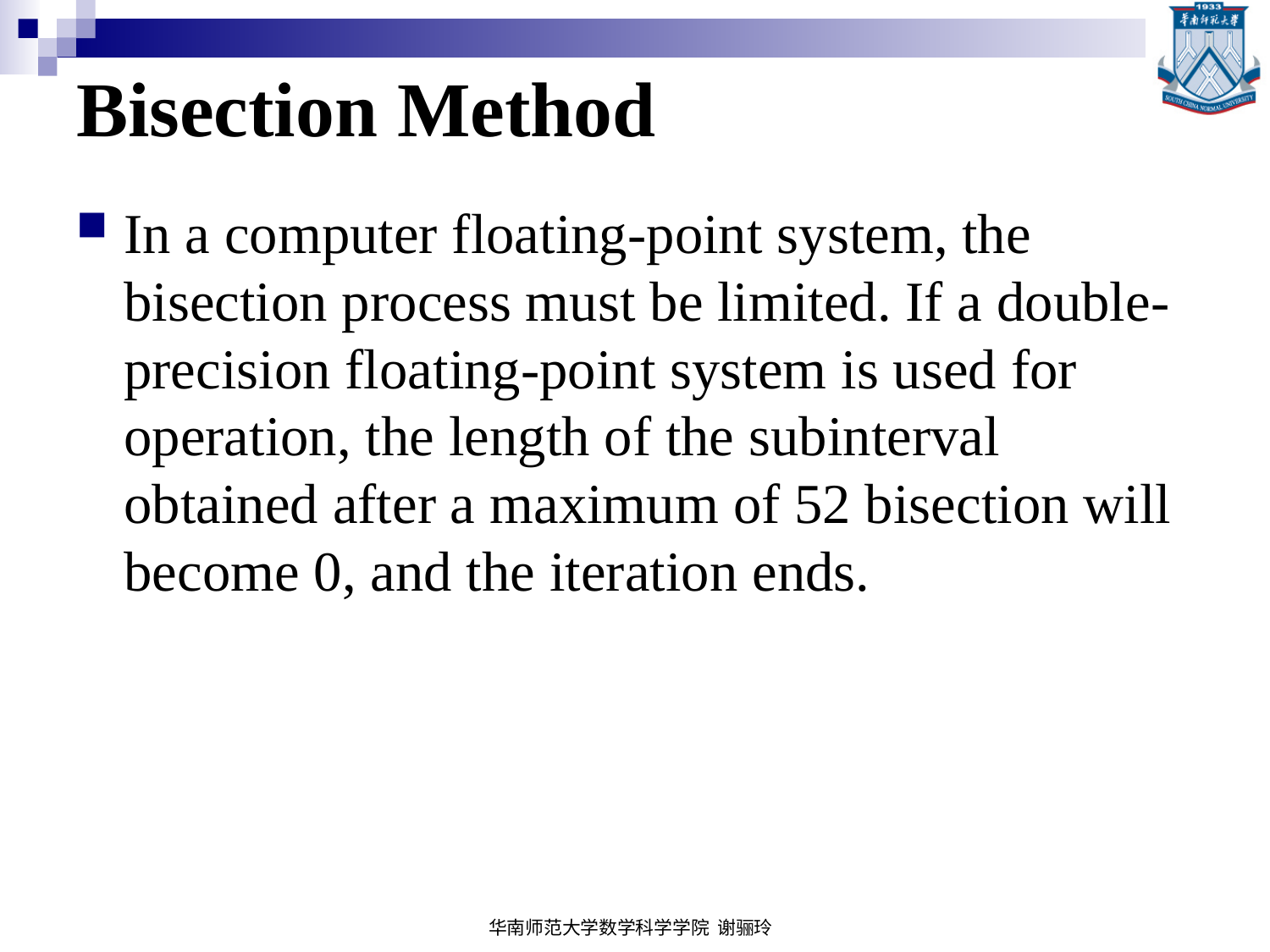

# Bisection Method
In a computer floating-point system, the bisection process must be limited. If a double-precision floating-point system is used for operation, the length of the subinterval obtained after a maximum of 52 bisection will become 0, and the iteration ends.
华南师范大学数学科学学院  谢骊玲